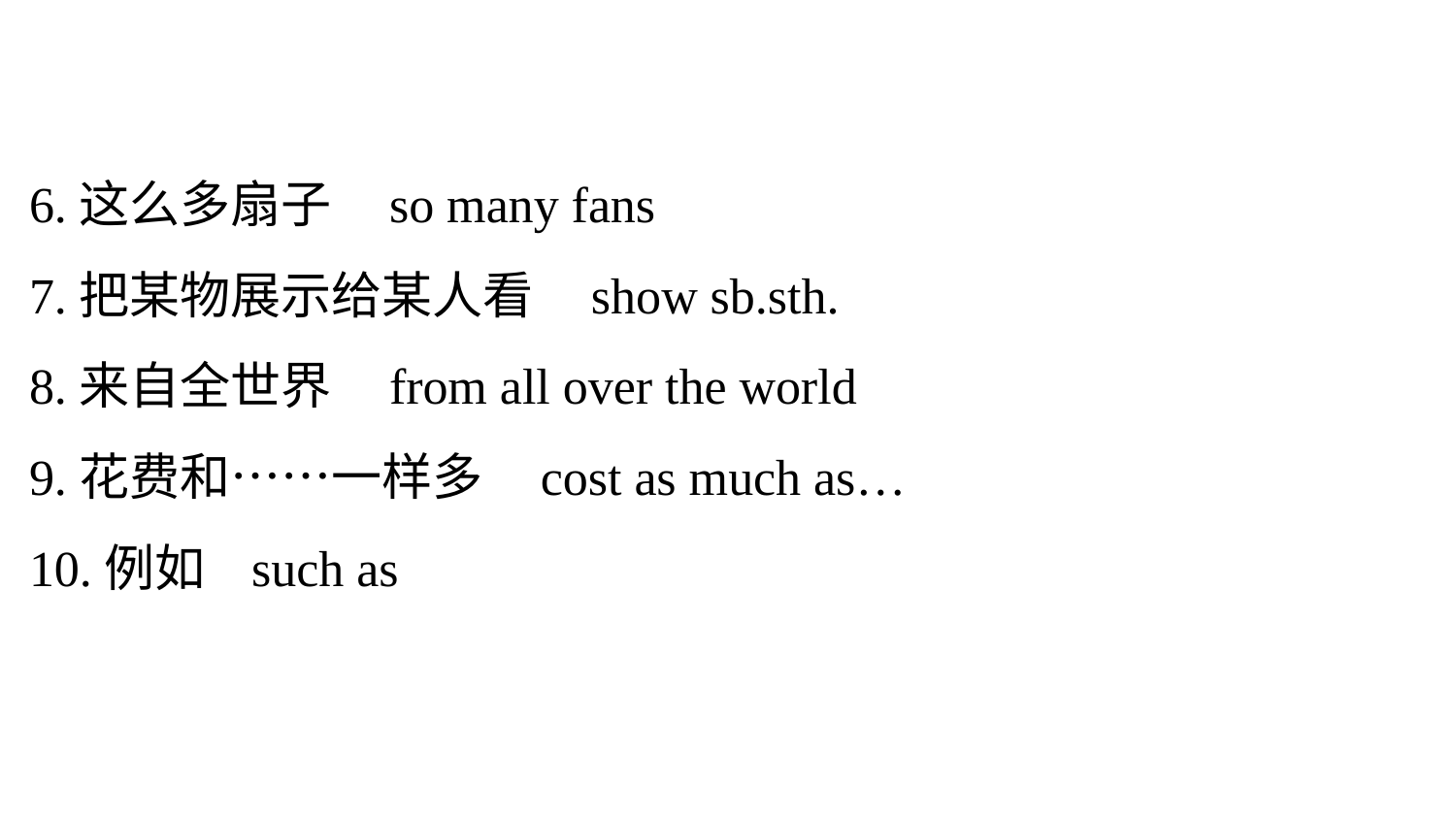

6.这么多扇子    so many fans
7.把某物展示给某人看    show sb.sth.
8.来自全世界    from all over the world
9.花费和……一样多    cost as much as…
10.例如   such as